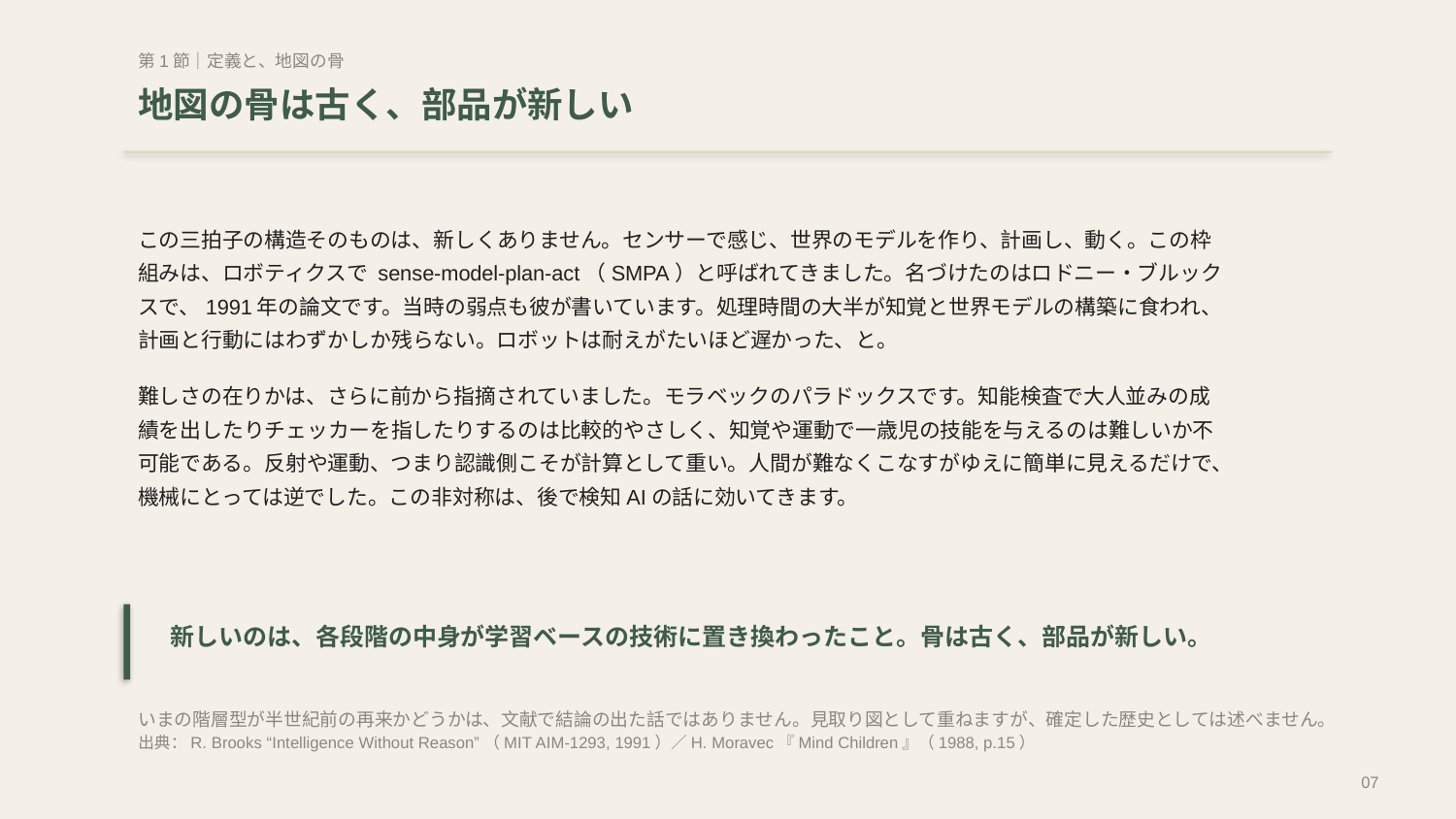

第1節｜定義と、地図の骨
地図の骨は古く、部品が新しい

この三拍子の構造そのものは、新しくありません。センサーで感じ、世界のモデルを作り、計画し、動く。この枠組みは、ロボティクスで sense-model-plan-act（SMPA）と呼ばれてきました。名づけたのはロドニー・ブルックスで、1991年の論文です。当時の弱点も彼が書いています。処理時間の大半が知覚と世界モデルの構築に食われ、計画と行動にはわずかしか残らない。ロボットは耐えがたいほど遅かった、と。
難しさの在りかは、さらに前から指摘されていました。モラベックのパラドックスです。知能検査で大人並みの成績を出したりチェッカーを指したりするのは比較的やさしく、知覚や運動で一歳児の技能を与えるのは難しいか不可能である。反射や運動、つまり認識側こそが計算として重い。人間が難なくこなすがゆえに簡単に見えるだけで、機械にとっては逆でした。この非対称は、後で検知AIの話に効いてきます。

新しいのは、各段階の中身が学習ベースの技術に置き換わったこと。骨は古く、部品が新しい。
いまの階層型が半世紀前の再来かどうかは、文献で結論の出た話ではありません。見取り図として重ねますが、確定した歴史としては述べません。
出典：R. Brooks “Intelligence Without Reason”（MIT AIM-1293, 1991）／H. Moravec『Mind Children』（1988, p.15）
07